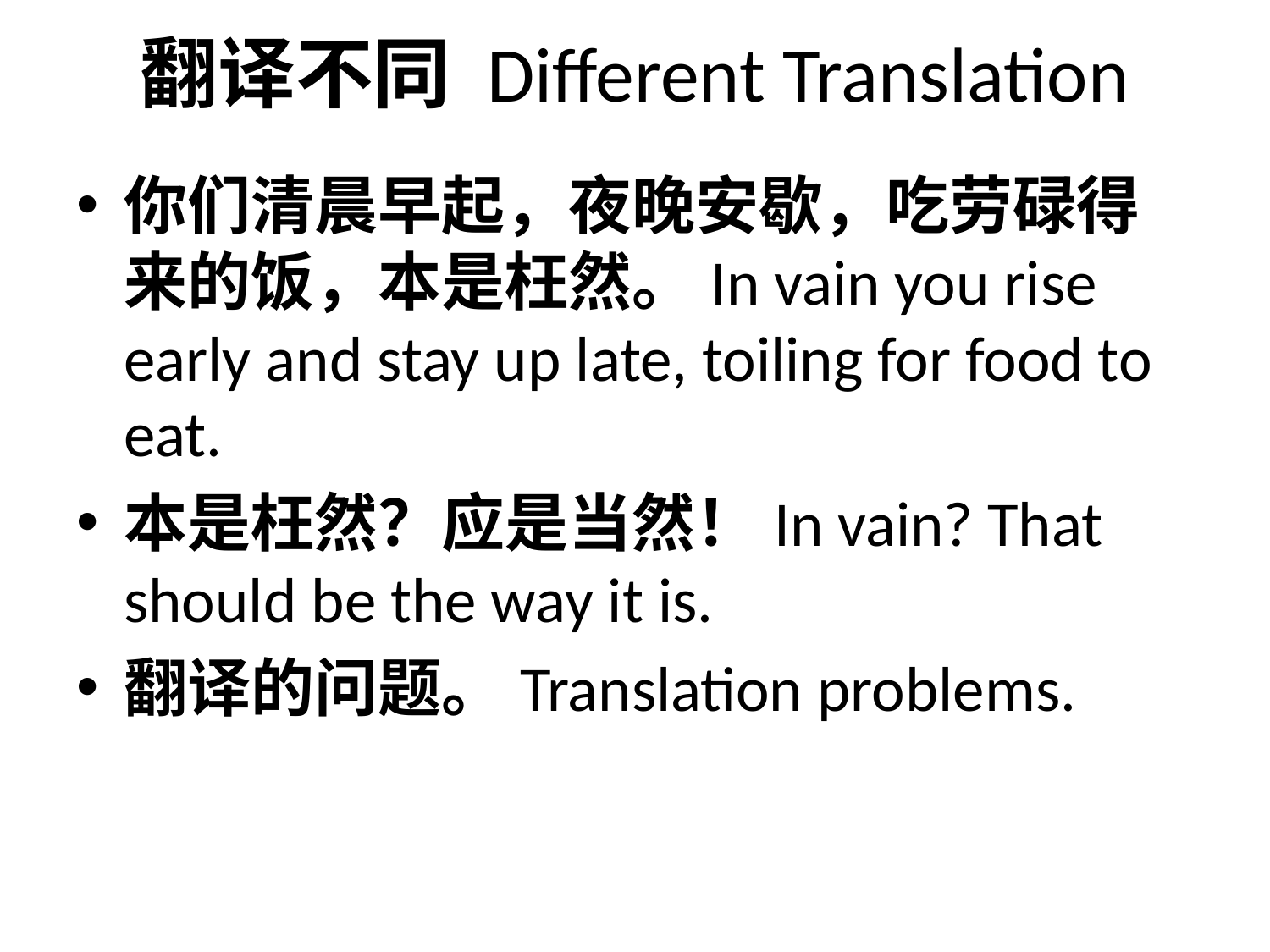

# 翻译不同 Different Translation
你们清晨早起，夜晚安歇，吃劳碌得来的饭，本是枉然。In vain you rise early and stay up late, toiling for food to eat.
本是枉然？应是当然！In vain? That should be the way it is.
翻译的问题。Translation problems.